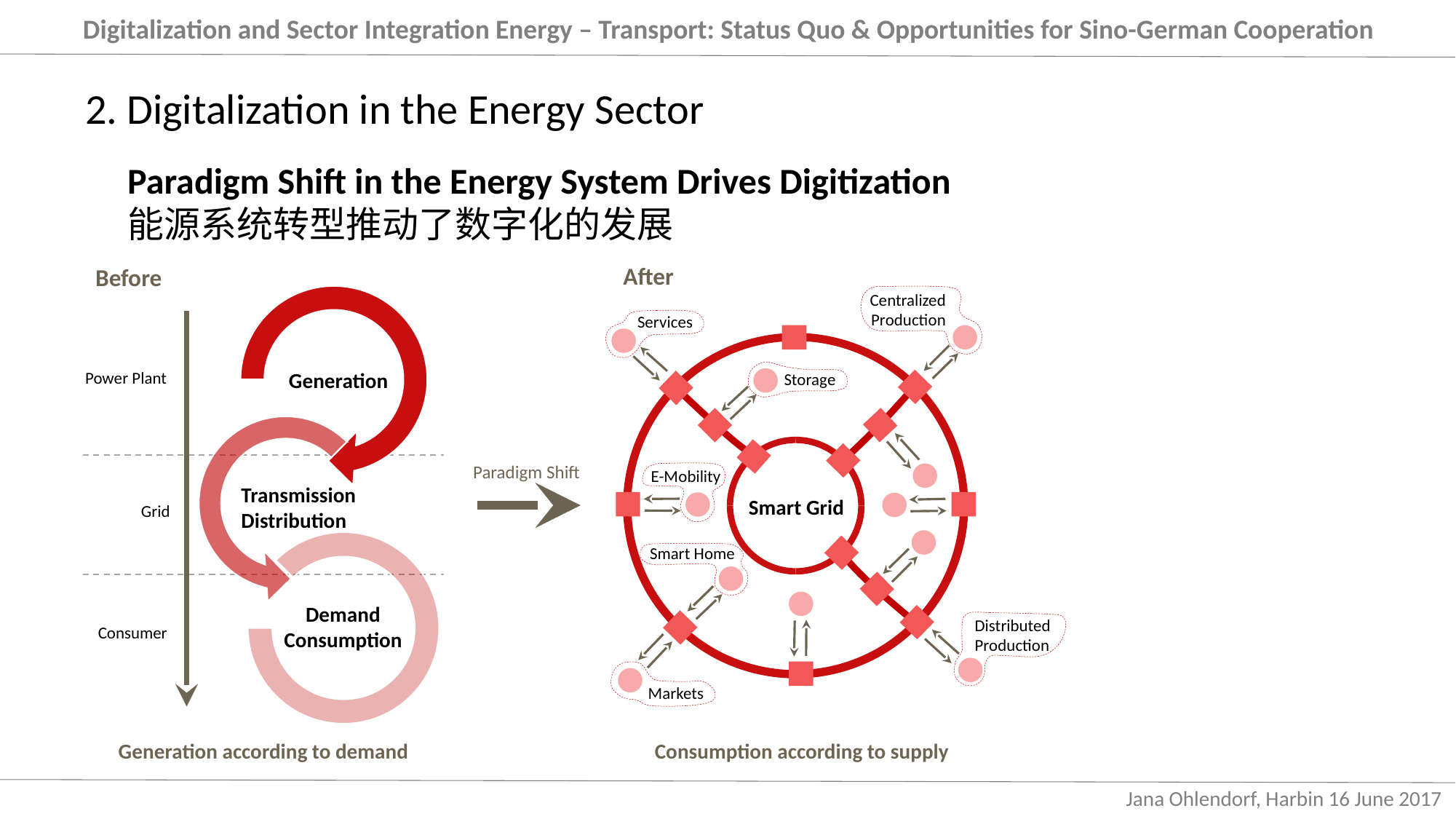

Digitalization and Sector Integration Energy – Transport: Status Quo & Opportunities for Sino-German Cooperation
2. Digitalization in the Energy Sector
Paradigm Shift in the Energy System Drives Digitization
能源系统转型推动了数字化的发展

After
Before

Centralized
Production

Services

Storage

Power Plant
Generation

Paradigm Shift
E-Mobility

Transmission
Distribution

Smart Grid

Grid

Smart Home

Demand
Consumption
Distributed
Production

Consumer

Markets
Generation according to demand
Consumption according to supply
Jana Ohlendorf, Harbin 16 June 2017